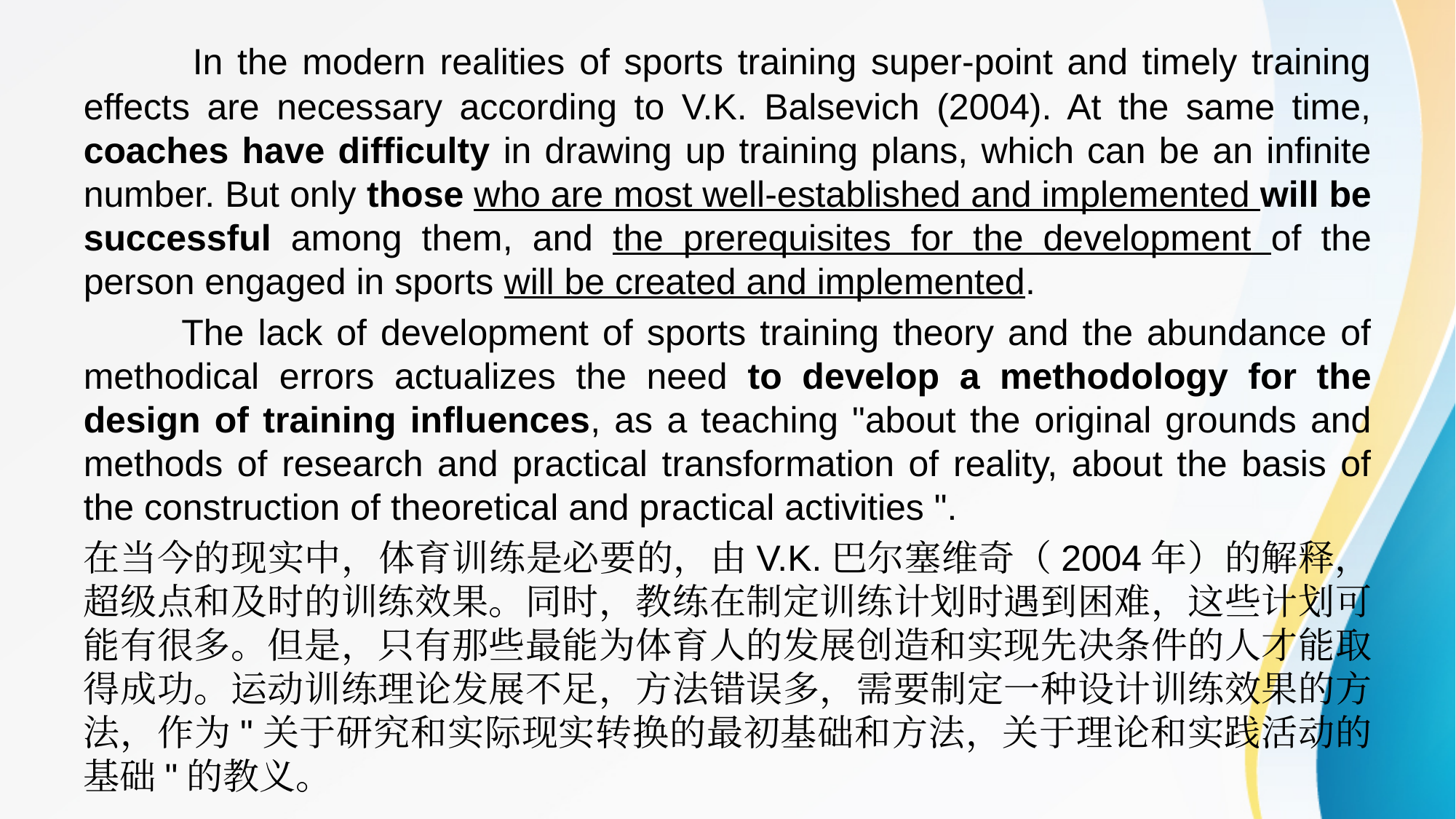

In the modern realities of sports training super-point and timely training effects are necessary according to V.K. Balsevich (2004). At the same time, coaches have difficulty in drawing up training plans, which can be an infinite number. But only those who are most well-established and implemented will be successful among them, and the prerequisites for the development of the person engaged in sports will be created and implemented.
       The lack of development of sports training theory and the abundance of methodical errors actualizes the need to develop a methodology for the design of training influences, as a teaching "about the original grounds and methods of research and practical transformation of reality, about the basis of the construction of theoretical and practical activities ".
在当今的现实中，体育训练是必要的，由V.K.巴尔塞维奇（2004年）的解释，超级点和及时的训练效果。同时，教练在制定训练计划时遇到困难，这些计划可能有很多。但是，只有那些最能为体育人的发展创造和实现先决条件的人才能取得成功。运动训练理论发展不足，方法错误多，需要制定一种设计训练效果的方法，作为"关于研究和实际现实转换的最初基础和方法，关于理论和实践活动的基础"的教义。